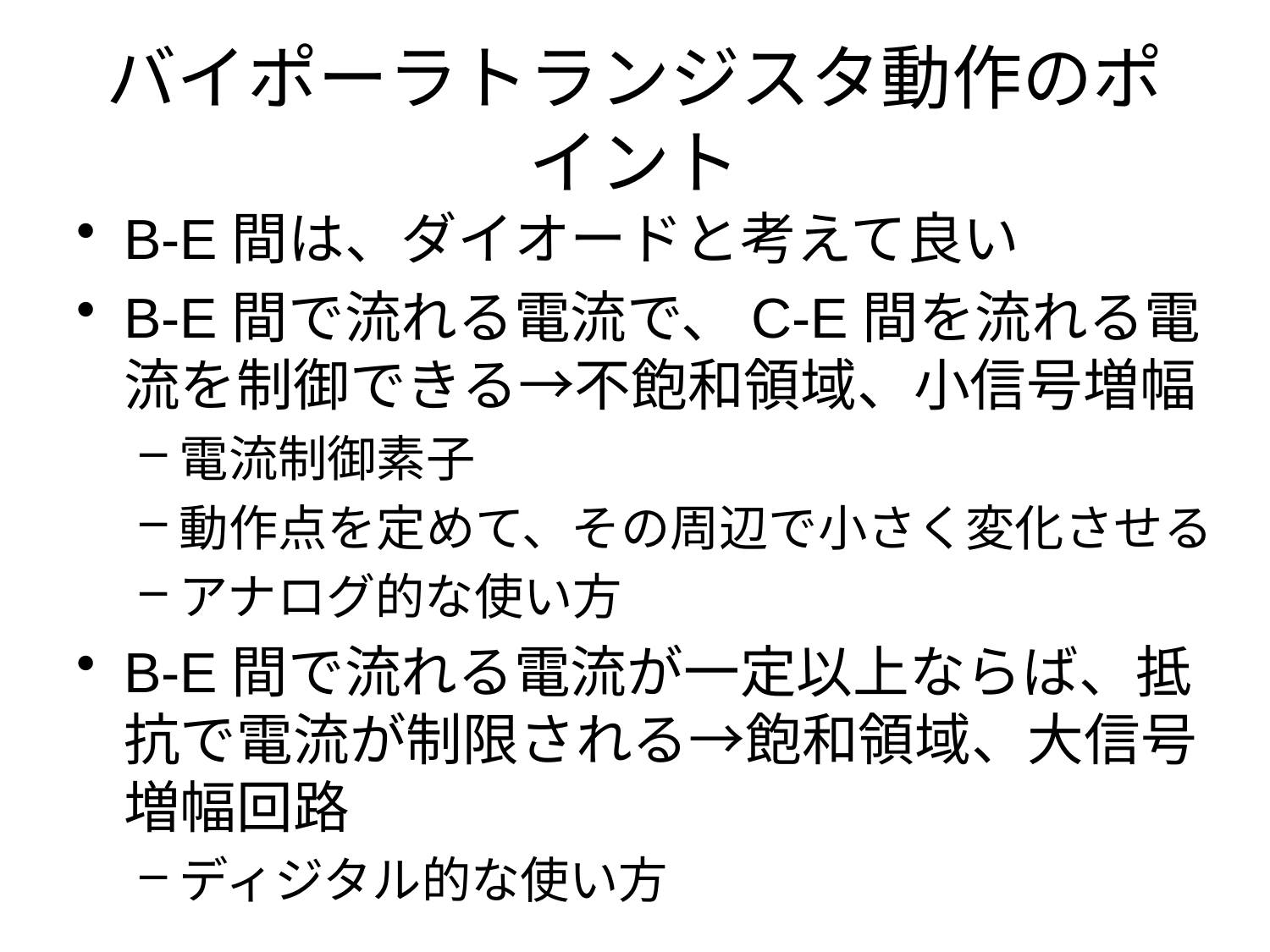

# バイポーラトランジスタ動作のポイント
B-E間は、ダイオードと考えて良い
B-E間で流れる電流で、C-E間を流れる電流を制御できる→不飽和領域、小信号増幅
電流制御素子
動作点を定めて、その周辺で小さく変化させる
アナログ的な使い方
B-E間で流れる電流が一定以上ならば、抵抗で電流が制限される→飽和領域、大信号増幅回路
ディジタル的な使い方